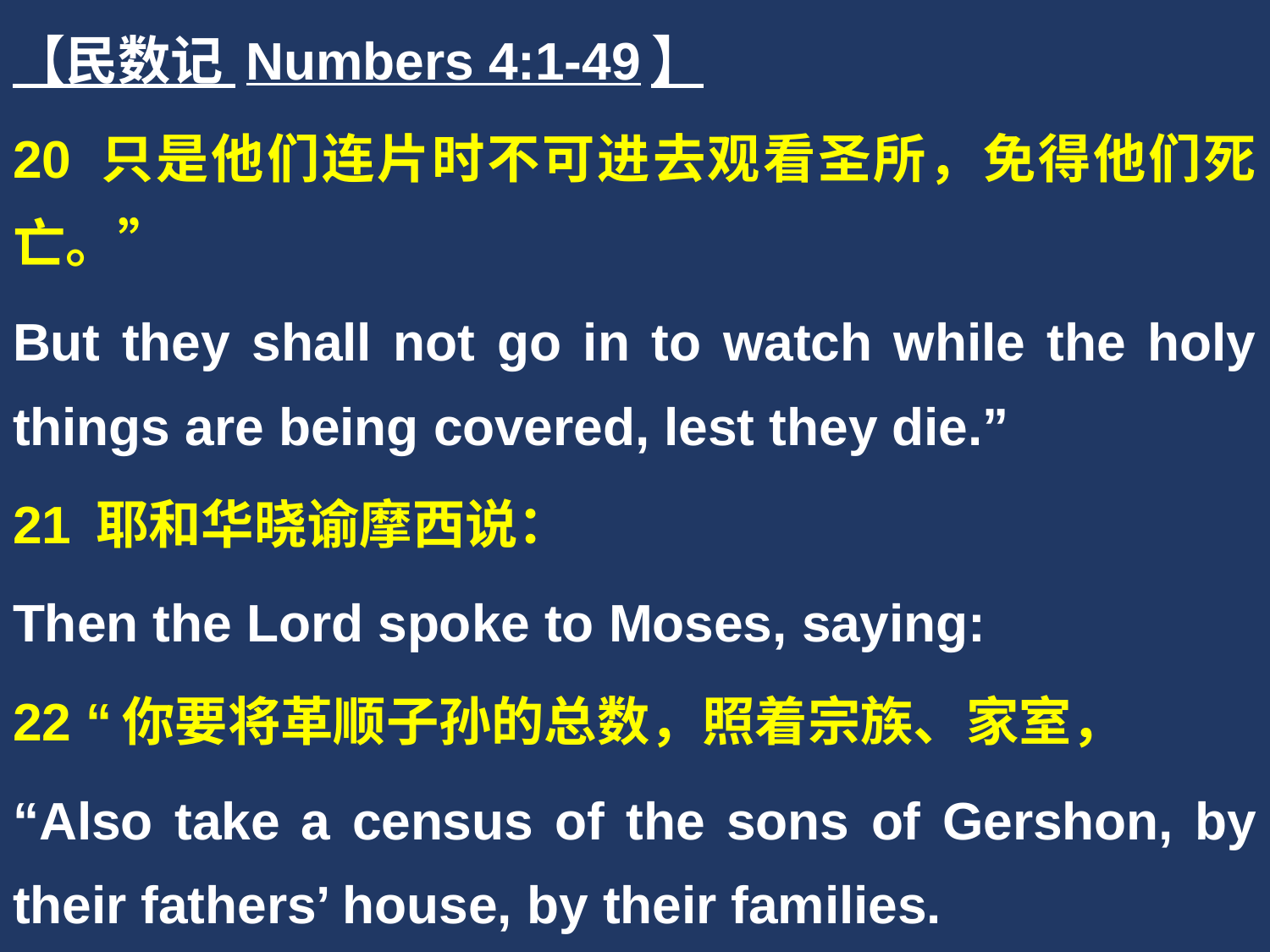

【民数记 Numbers 4:1-49】
20 只是他们连片时不可进去观看圣所，免得他们死亡。”
But they shall not go in to watch while the holy things are being covered, lest they die.”
21 耶和华晓谕摩西说：
Then the Lord spoke to Moses, saying:
22 “你要将革顺子孙的总数，照着宗族、家室，
“Also take a census of the sons of Gershon, by their fathers’ house, by their families.